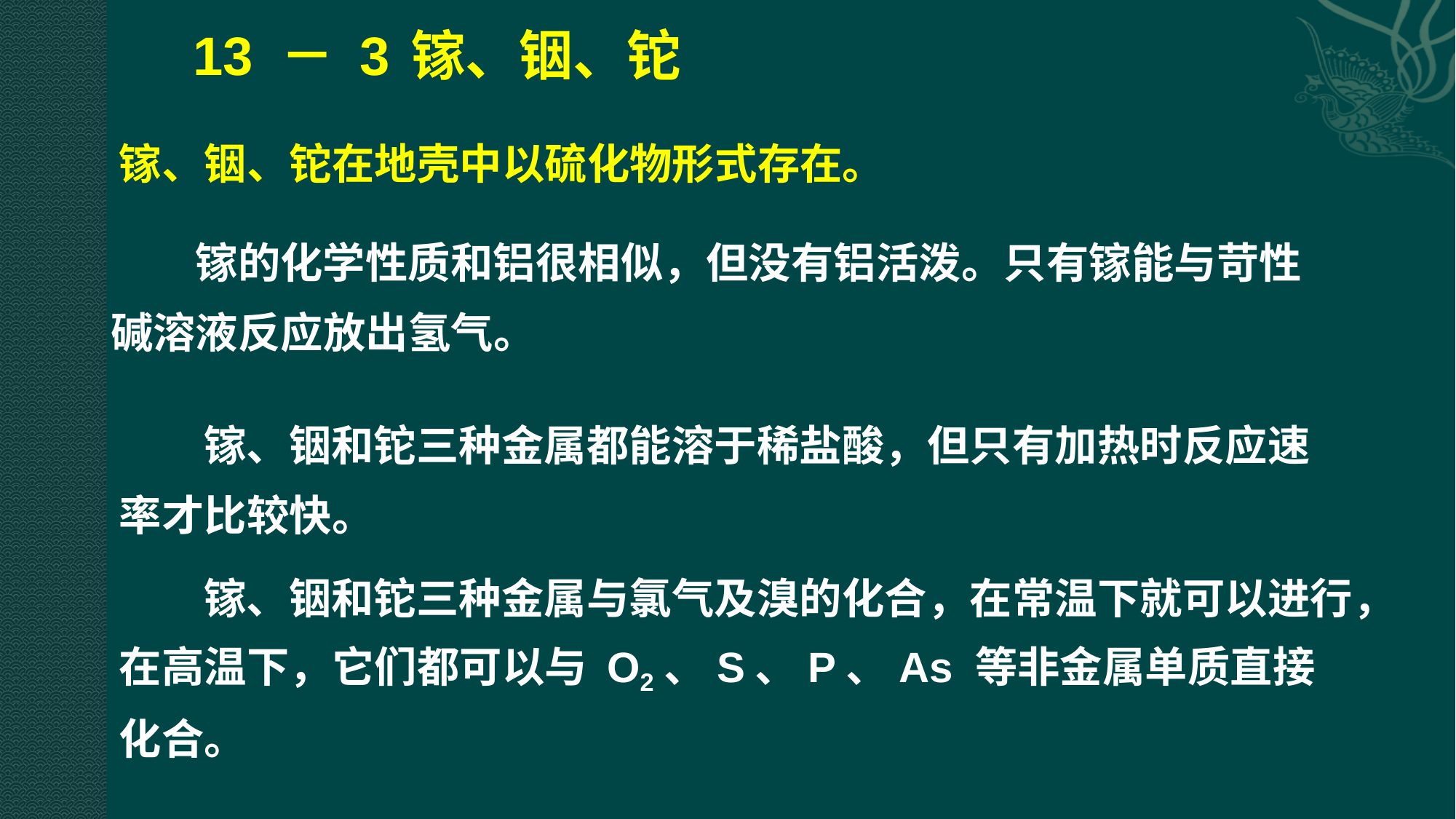

# 13 － 3	镓、铟、铊
镓、铟、铊在地壳中以硫化物形式存在。
镓的化学性质和铝很相似，但没有铝活泼。只有镓能与苛性碱溶液反应放出氢气。

镓、铟和铊三种金属都能溶于稀盐酸，但只有加热时反应速率才比较快。
镓、铟和铊三种金属与氯气及溴的化合，在常温下就可以进行，在高温下，它们都可以与 O2、S、P、As 等非金属单质直接化合。